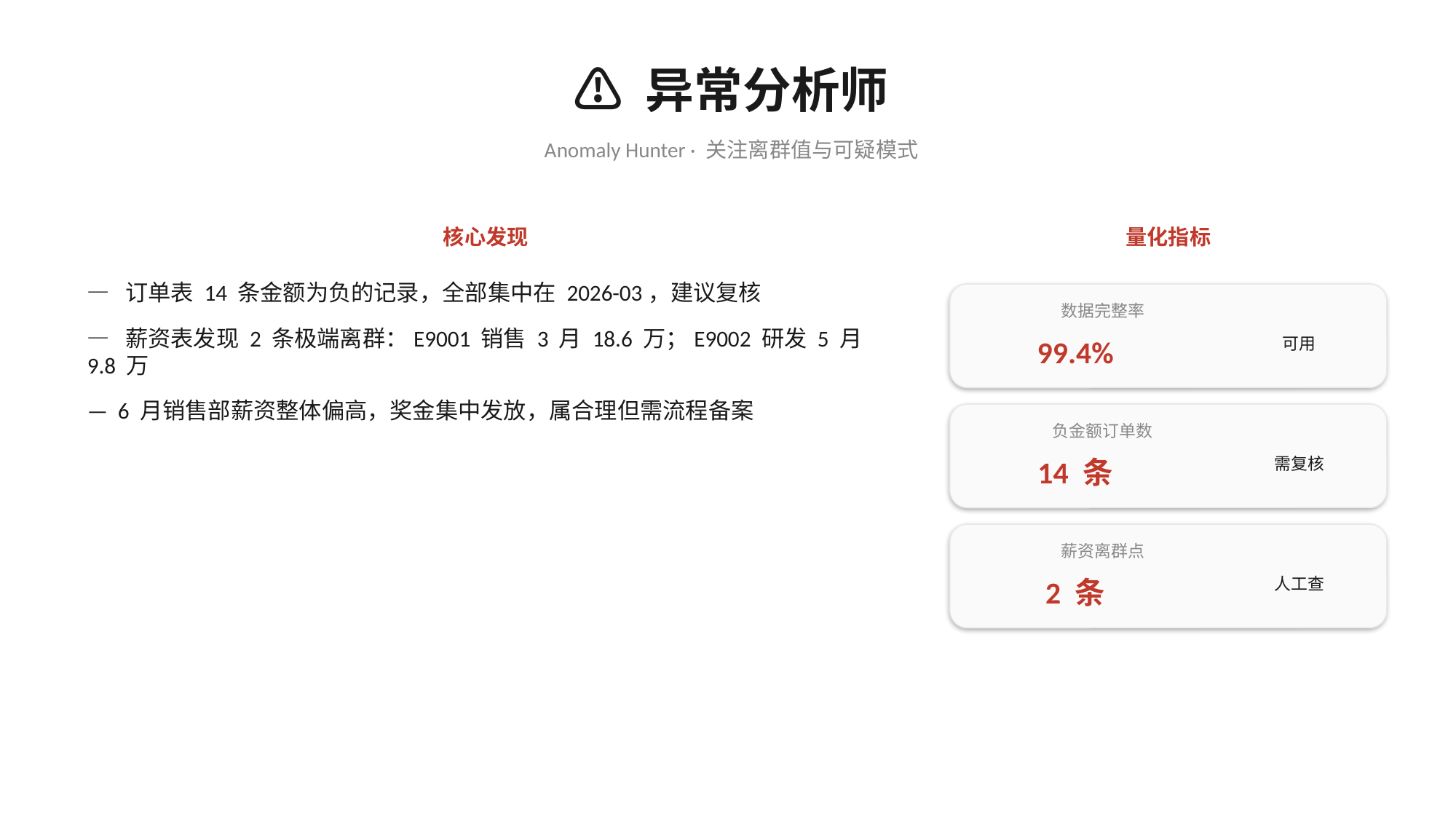

⚠ 异常分析师
Anomaly Hunter · 关注离群值与可疑模式
核心发现
量化指标
—  订单表 14 条金额为负的记录，全部集中在 2026-03，建议复核
—  薪资表发现 2 条极端离群：E9001 销售 3 月 18.6 万；E9002 研发 5 月 9.8 万
—  6 月销售部薪资整体偏高，奖金集中发放，属合理但需流程备案

数据完整率
99.4%
可用

负金额订单数
14 条
需复核

薪资离群点
2 条
人工查